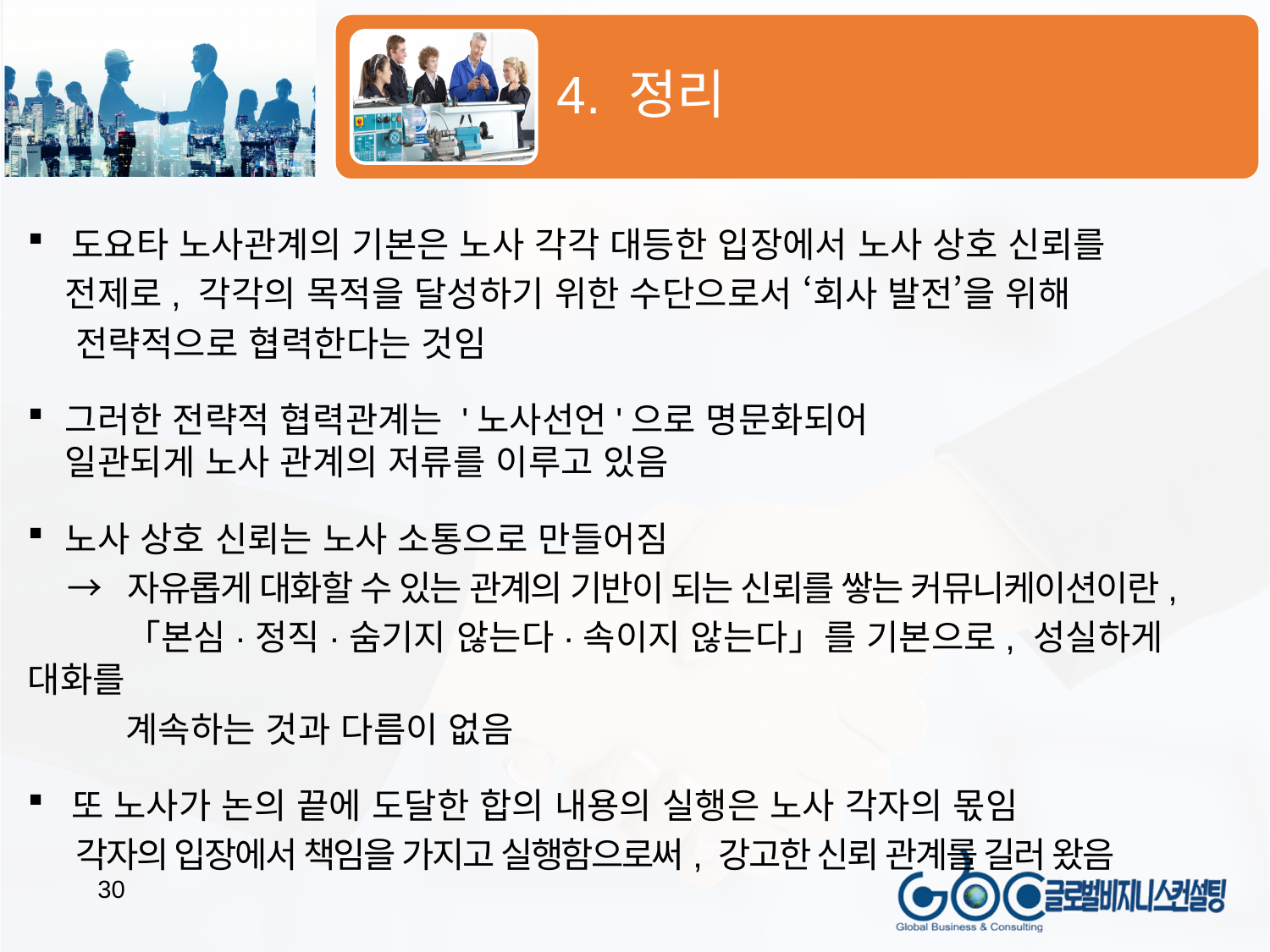

4. 정리
 도요타 노사관계의 기본은 노사 각각 대등한 입장에서 노사 상호 신뢰를
전제로, 각각의 목적을 달성하기 위한 수단으로서 ‘회사 발전’을 위해
    전략적으로 협력한다는 것임

그러한 전략적 협력관계는 '노사선언'으로 명문화되어
일관되게 노사 관계의 저류를 이루고 있음

노사 상호 신뢰는 노사 소통으로 만들어짐
    →  자유롭게 대화할 수 있는 관계의 기반이 되는 신뢰를 쌓는 커뮤니케이션이란,
         「본심·정직·숨기지 않는다·속이지 않는다」를 기본으로, 성실하게 대화를
         계속하는 것과 다름이 없음

 또 노사가 논의 끝에 도달한 합의 내용의 실행은 노사 각자의 몫임
    각자의 입장에서 책임을 가지고 실행함으로써, 강고한 신뢰 관계를 길러 왔음

30